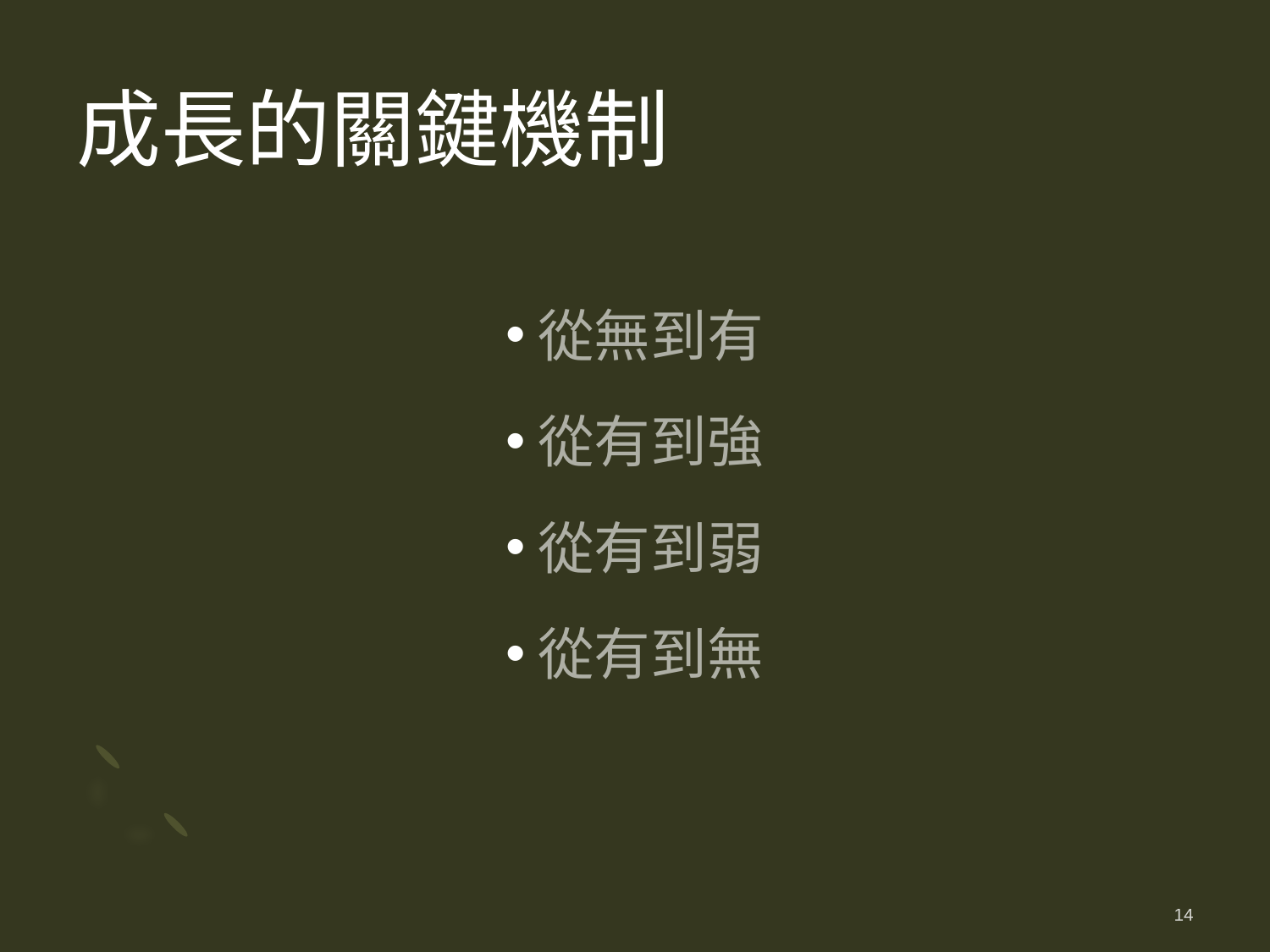

# 成長的關鍵機制
從無到有
從有到強
從有到弱
從有到無
14